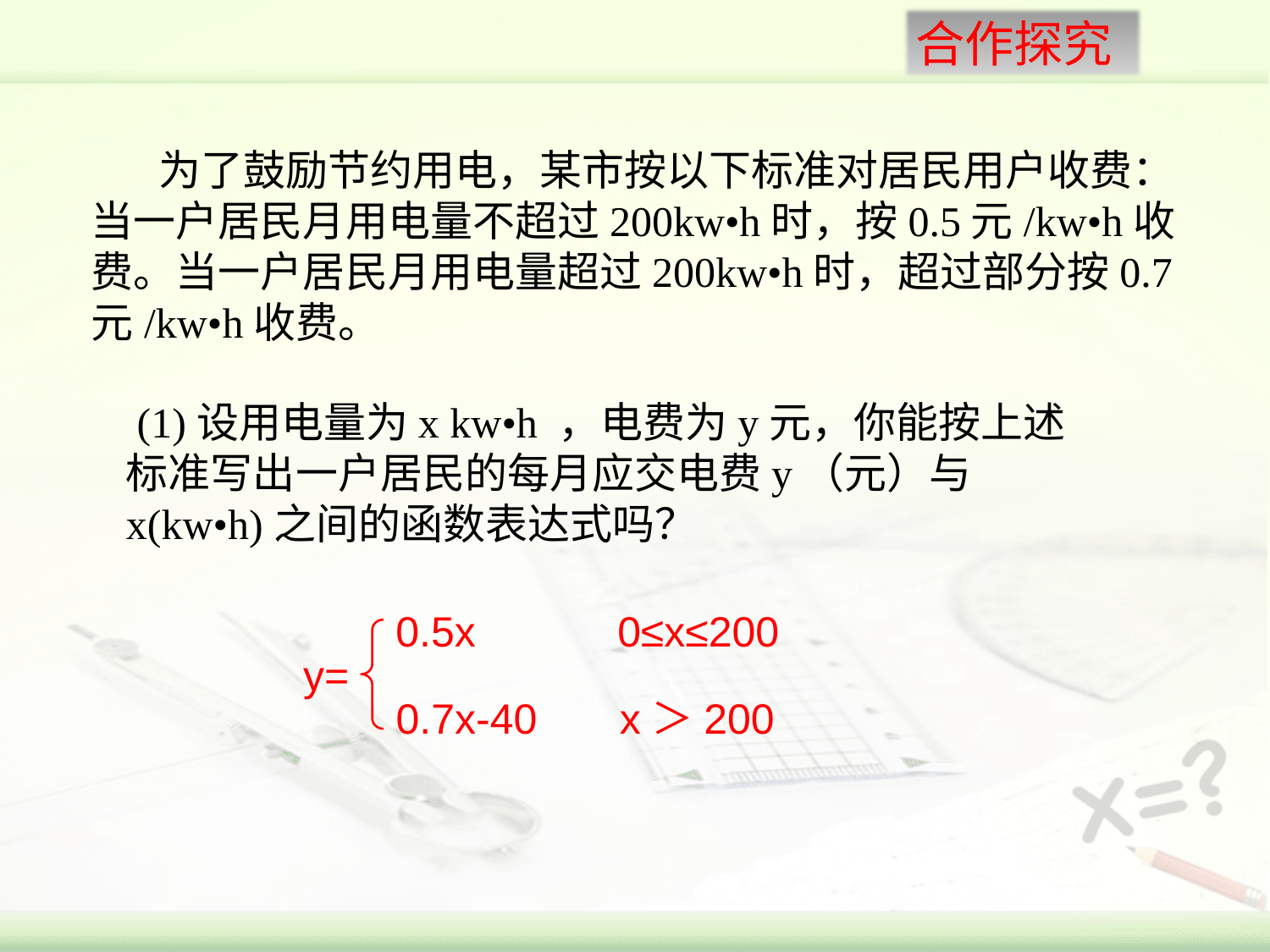

为了鼓励节约用电，某市按以下标准对居民用户收费：当一户居民月用电量不超过200kw•h时，按0.5元/kw•h收费。当一户居民月用电量超过200kw•h时，超过部分按0.7元/kw•h收费。
 (1)设用电量为x kw•h ，电费为y元，你能按上述标准写出一户居民的每月应交电费y（元）与x(kw•h)之间的函数表达式吗？
0.5x            0≤x≤200

y=
0.7x-40       x＞200